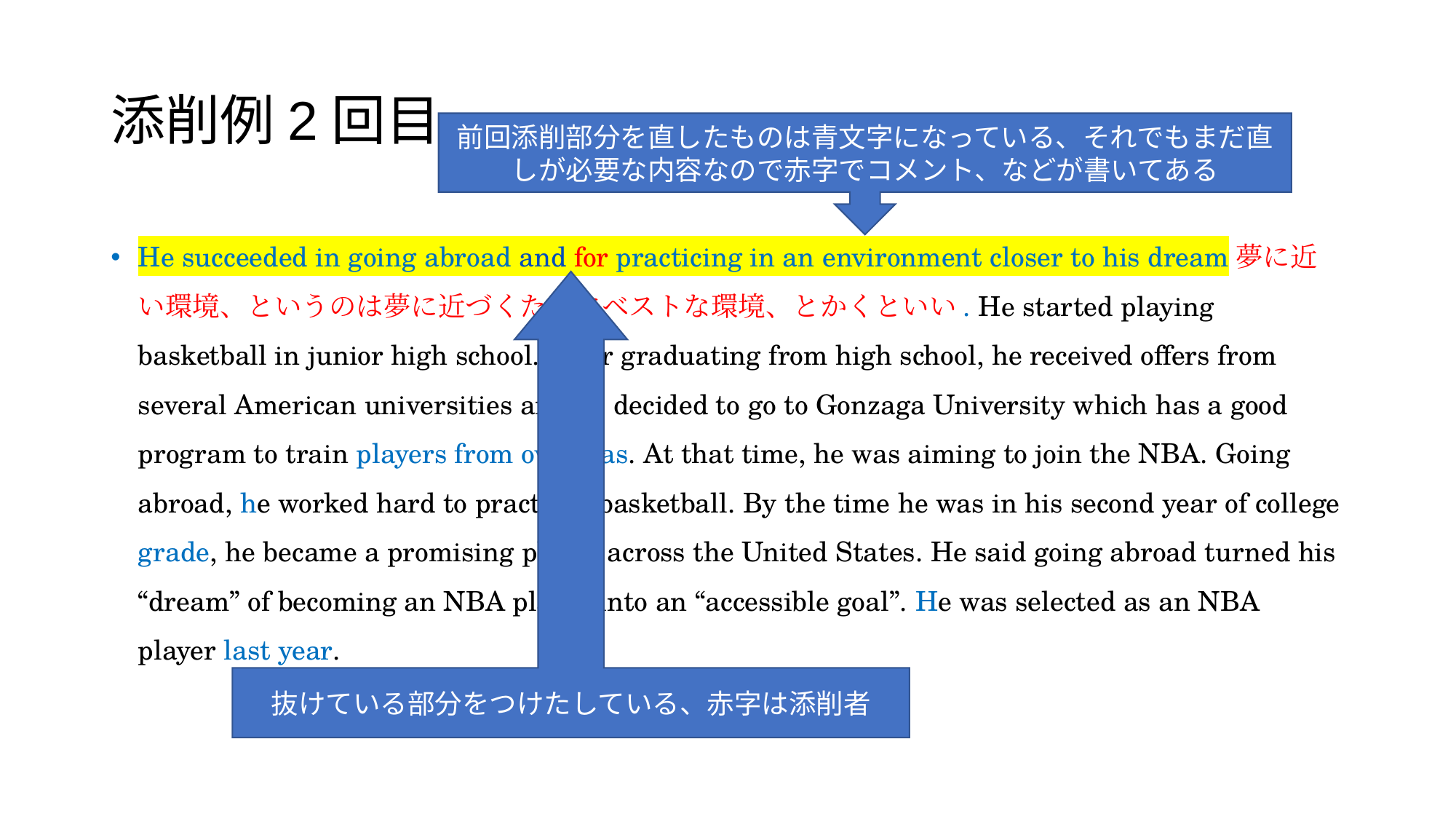

# 添削例2回目
前回添削部分を直したものは青文字になっている、それでもまだ直しが必要な内容なので赤字でコメント、などが書いてある
He succeeded in going abroad and for practicing in an environment closer to his dream夢に近い環境、というのは夢に近づくためにベストな環境、とかくといい. He started playing basketball in junior high school. After graduating from high school, he received offers from several American universities and he decided to go to Gonzaga University which has a good program to train players from overseas. At that time, he was aiming to join the NBA. Going abroad, he worked hard to practiced basketball. By the time he was in his second year of college grade, he became a promising player across the United States. He said going abroad turned his “dream” of becoming an NBA player into an “accessible goal”. He was selected as an NBA player last year.

抜けている部分をつけたしている、赤字は添削者